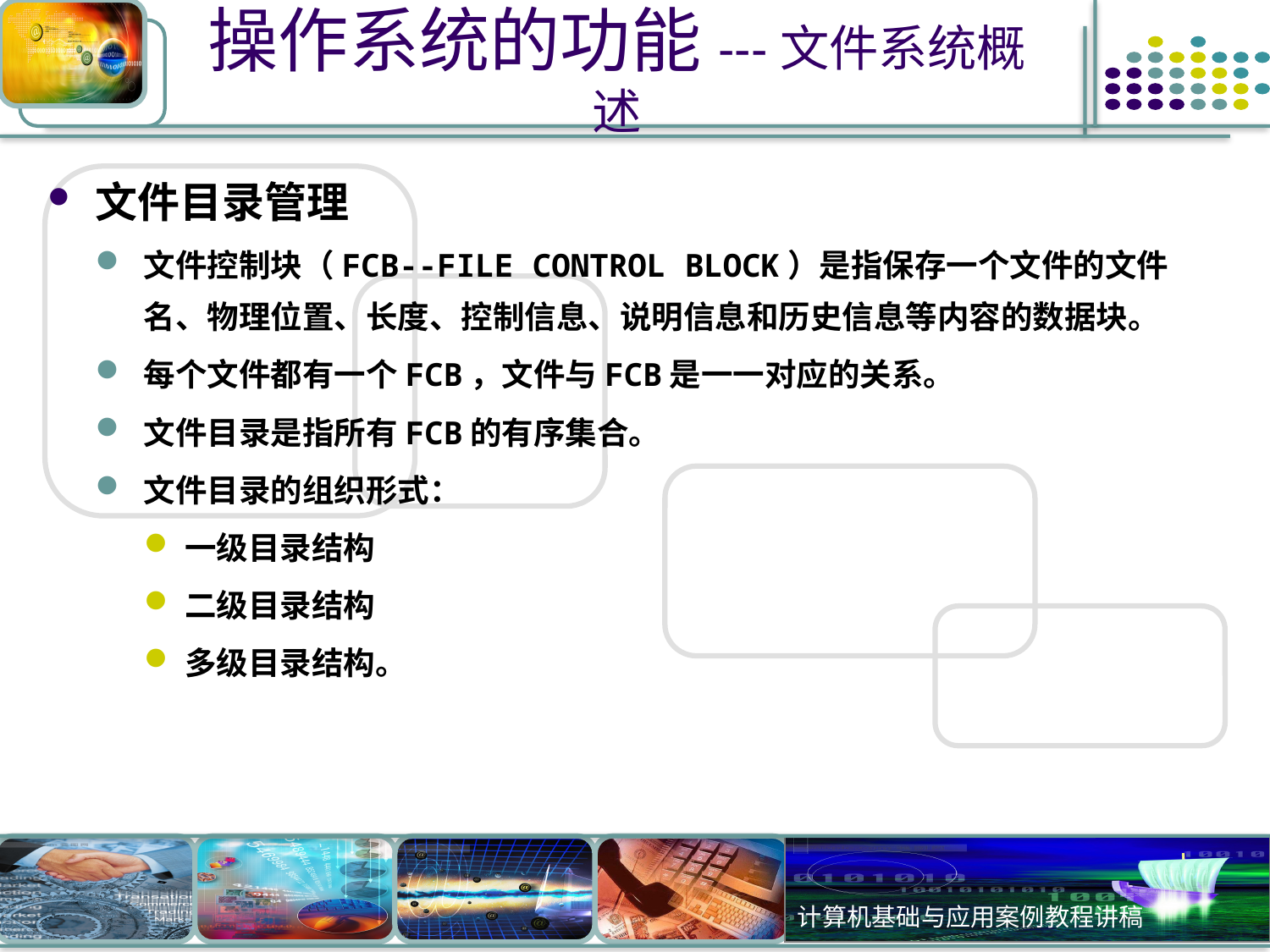

# 操作系统的功能---文件系统概述
文件目录管理
文件控制块（FCB--FILE CONTROL BLOCK）是指保存一个文件的文件名、物理位置、长度、控制信息、说明信息和历史信息等内容的数据块。
每个文件都有一个FCB，文件与FCB是一一对应的关系。
文件目录是指所有FCB的有序集合。
文件目录的组织形式：
一级目录结构
二级目录结构
多级目录结构。